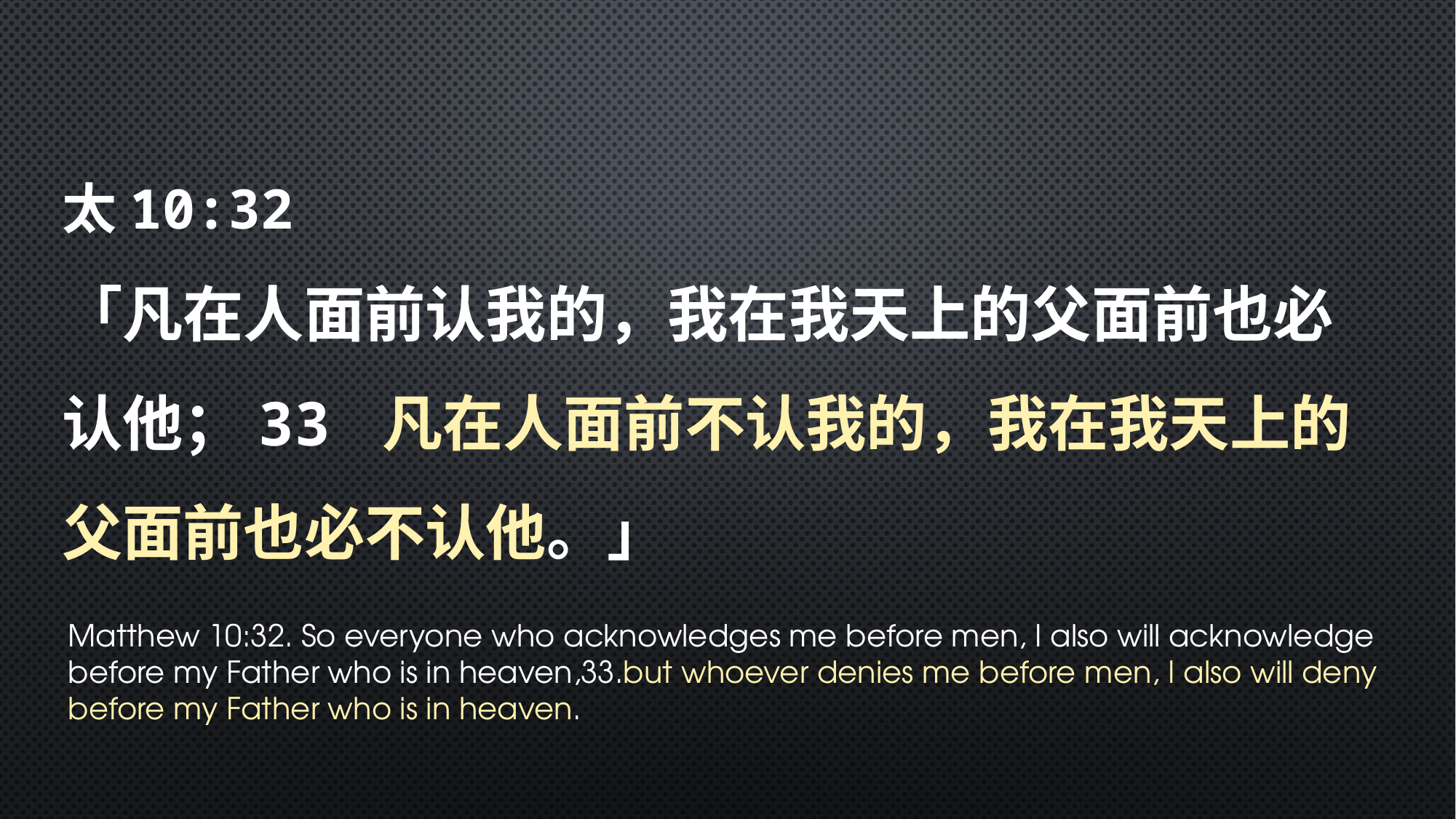

太10:32
「凡在人面前认我的，我在我天上的父面前也必认他；33 凡在人面前不认我的，我在我天上的父面前也必不认他。」
Matthew 10:32. So everyone who acknowledges me before men, I also will acknowledge before my Father who is in heaven,33.but whoever denies me before men, I also will deny before my Father who is in heaven.